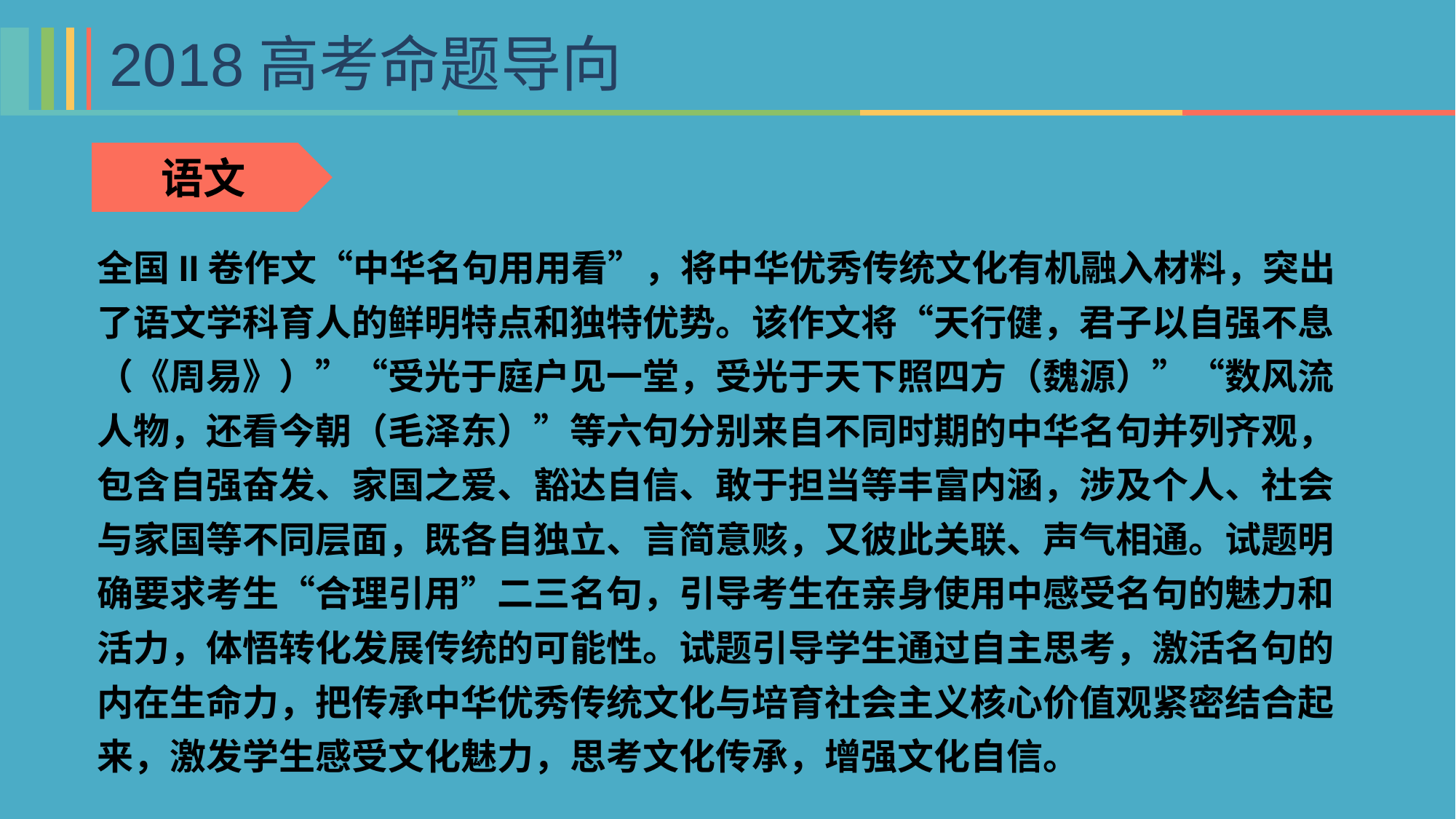

2018高考命题导向

语文
全国II卷作文“中华名句用用看”，将中华优秀传统文化有机融入材料，突出了语文学科育人的鲜明特点和独特优势。该作文将“天行健，君子以自强不息（《周易》）”“受光于庭户见一堂，受光于天下照四方（魏源）”“数风流人物，还看今朝（毛泽东）”等六句分别来自不同时期的中华名句并列齐观，包含自强奋发、家国之爱、豁达自信、敢于担当等丰富内涵，涉及个人、社会与家国等不同层面，既各自独立、言简意赅，又彼此关联、声气相通。试题明确要求考生“合理引用”二三名句，引导考生在亲身使用中感受名句的魅力和活力，体悟转化发展传统的可能性。试题引导学生通过自主思考，激活名句的内在生命力，把传承中华优秀传统文化与培育社会主义核心价值观紧密结合起来，激发学生感受文化魅力，思考文化传承，增强文化自信。